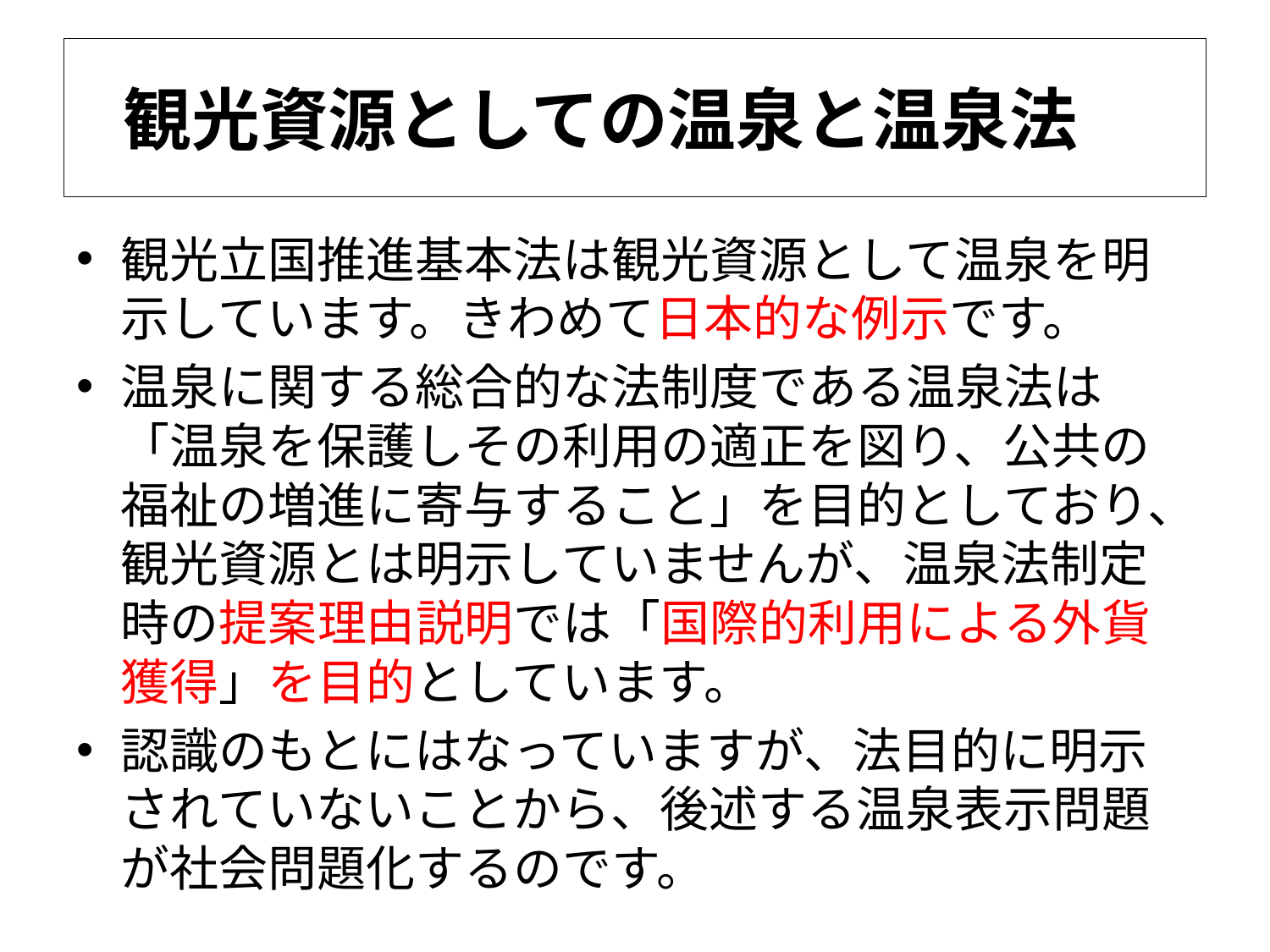

# 観光資源としての温泉と温泉法
観光立国推進基本法は観光資源として温泉を明示しています。きわめて日本的な例示です。
温泉に関する総合的な法制度である温泉法は「温泉を保護しその利用の適正を図り、公共の福祉の増進に寄与すること」を目的としており、観光資源とは明示していませんが、温泉法制定時の提案理由説明では「国際的利用による外貨獲得」を目的としています。
認識のもとにはなっていますが、法目的に明示されていないことから、後述する温泉表示問題が社会問題化するのです。